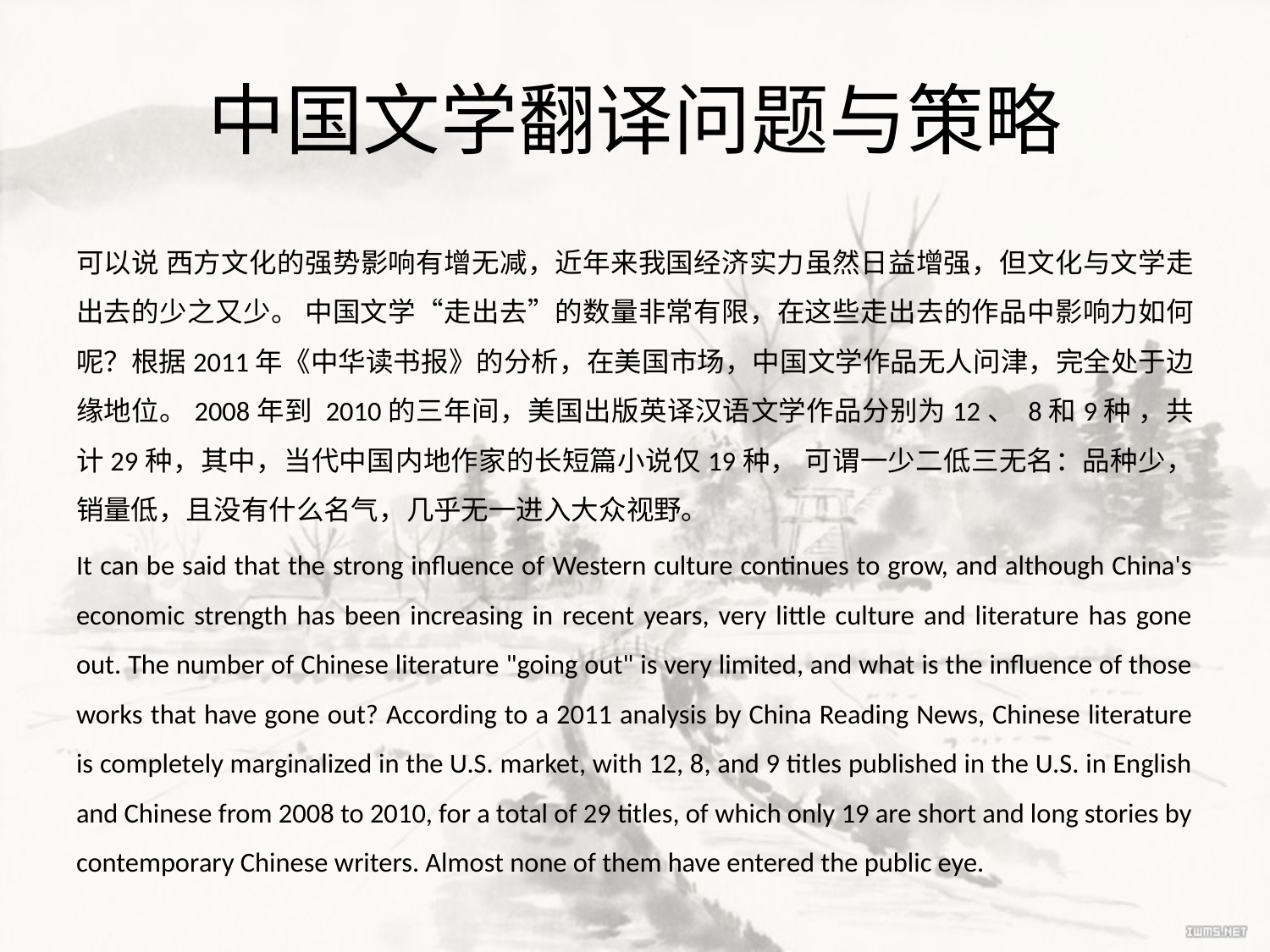

# 中国文学翻译问题与策略
可以说 西方文化的强势影响有增无减，近年来我国经济实力虽然日益增强，但文化与文学走出去的少之又少。 中国文学“走出去”的数量非常有限，在这些走出去的作品中影响力如何呢？根据2011年《中华读书报》的分析，在美国市场，中国文学作品无人问津，完全处于边缘地位。2008年到 2010的三年间，美国出版英译汉语文学作品分别为12、 8和9种 ，共计29种，其中，当代中国内地作家的长短篇小说仅19种， 可谓一少二低三无名：品种少，销量低，且没有什么名气，几乎无一进入大众视野。
It can be said that the strong influence of Western culture continues to grow, and although China's economic strength has been increasing in recent years, very little culture and literature has gone out. The number of Chinese literature "going out" is very limited, and what is the influence of those works that have gone out? According to a 2011 analysis by China Reading News, Chinese literature is completely marginalized in the U.S. market, with 12, 8, and 9 titles published in the U.S. in English and Chinese from 2008 to 2010, for a total of 29 titles, of which only 19 are short and long stories by contemporary Chinese writers. Almost none of them have entered the public eye.